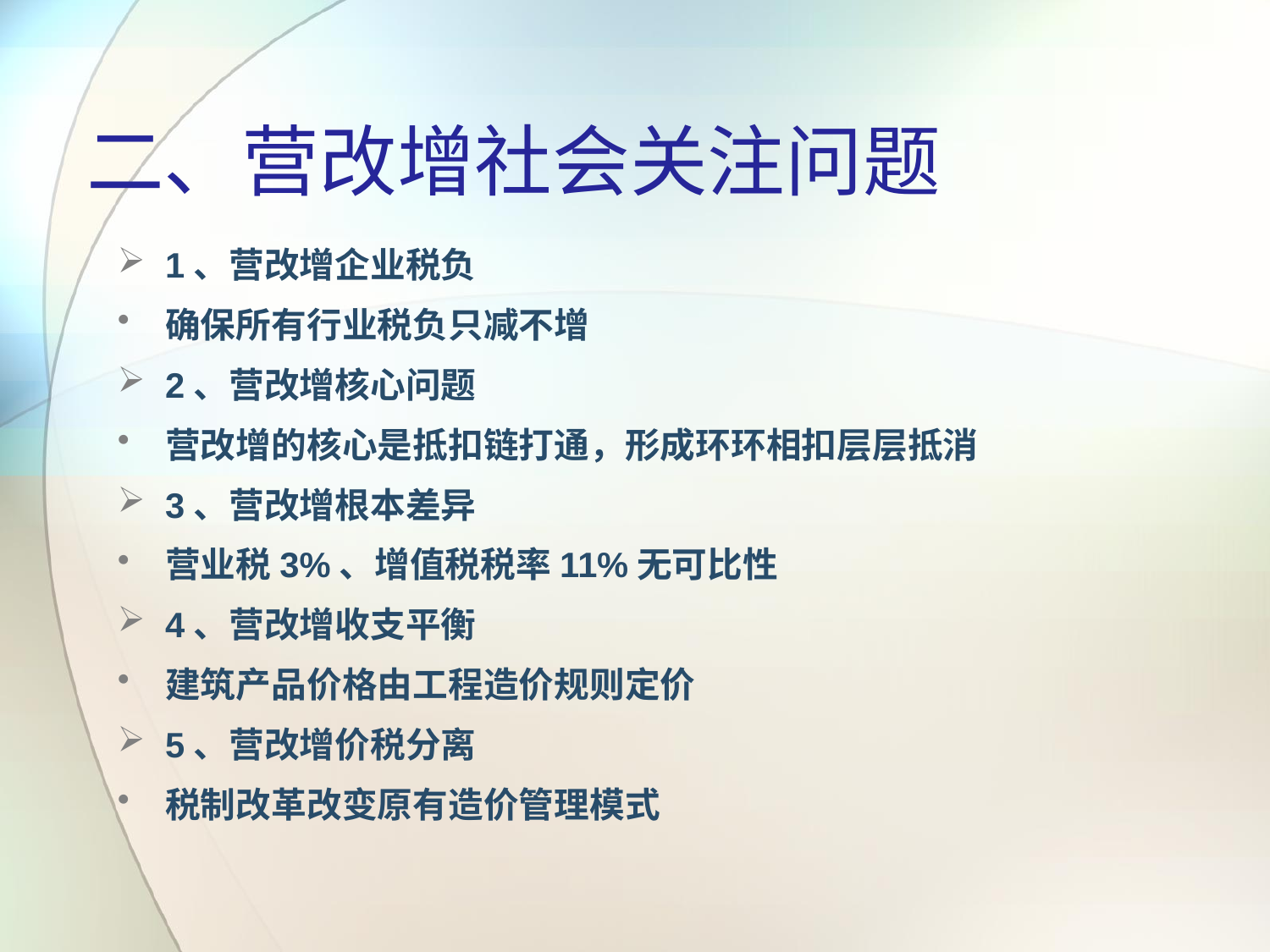

# 二、营改增社会关注问题
1、营改增企业税负
确保所有行业税负只减不增
2、营改增核心问题
营改增的核心是抵扣链打通，形成环环相扣层层抵消
3、营改增根本差异
营业税3%、增值税税率11%无可比性
4、营改增收支平衡
建筑产品价格由工程造价规则定价
5、营改增价税分离
税制改革改变原有造价管理模式